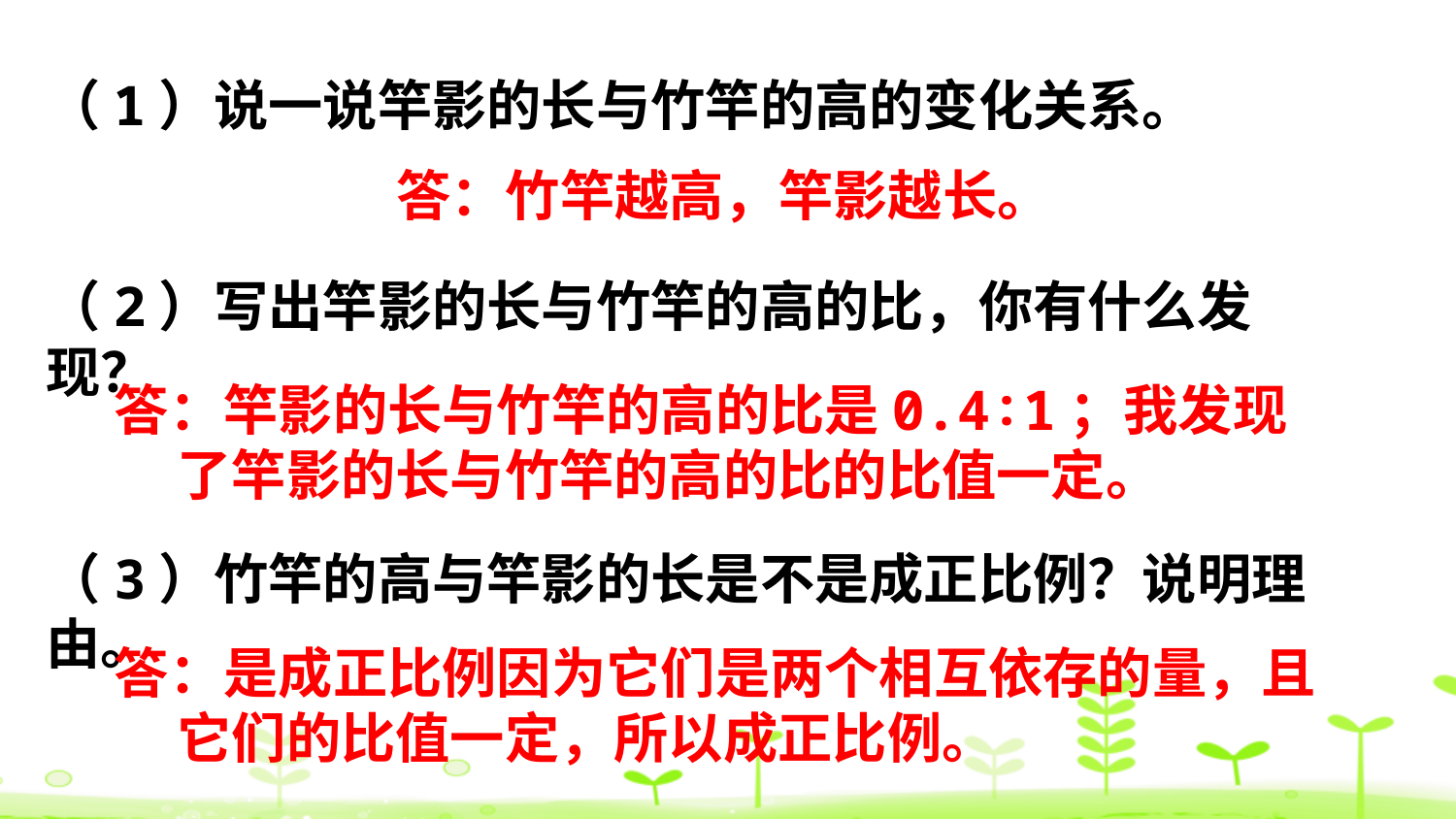

（1）说一说竿影的长与竹竿的高的变化关系。
答：竹竿越高，竿影越长。
（2）写出竿影的长与竹竿的高的比，你有什么发现？
答：竿影的长与竹竿的高的比是0.4∶1；我发现
    了竿影的长与竹竿的高的比的比值一定。
（3）竹竿的高与竿影的长是不是成正比例？说明理由。
答：是成正比例因为它们是两个相互依存的量，且
    它们的比值一定，所以成正比例。